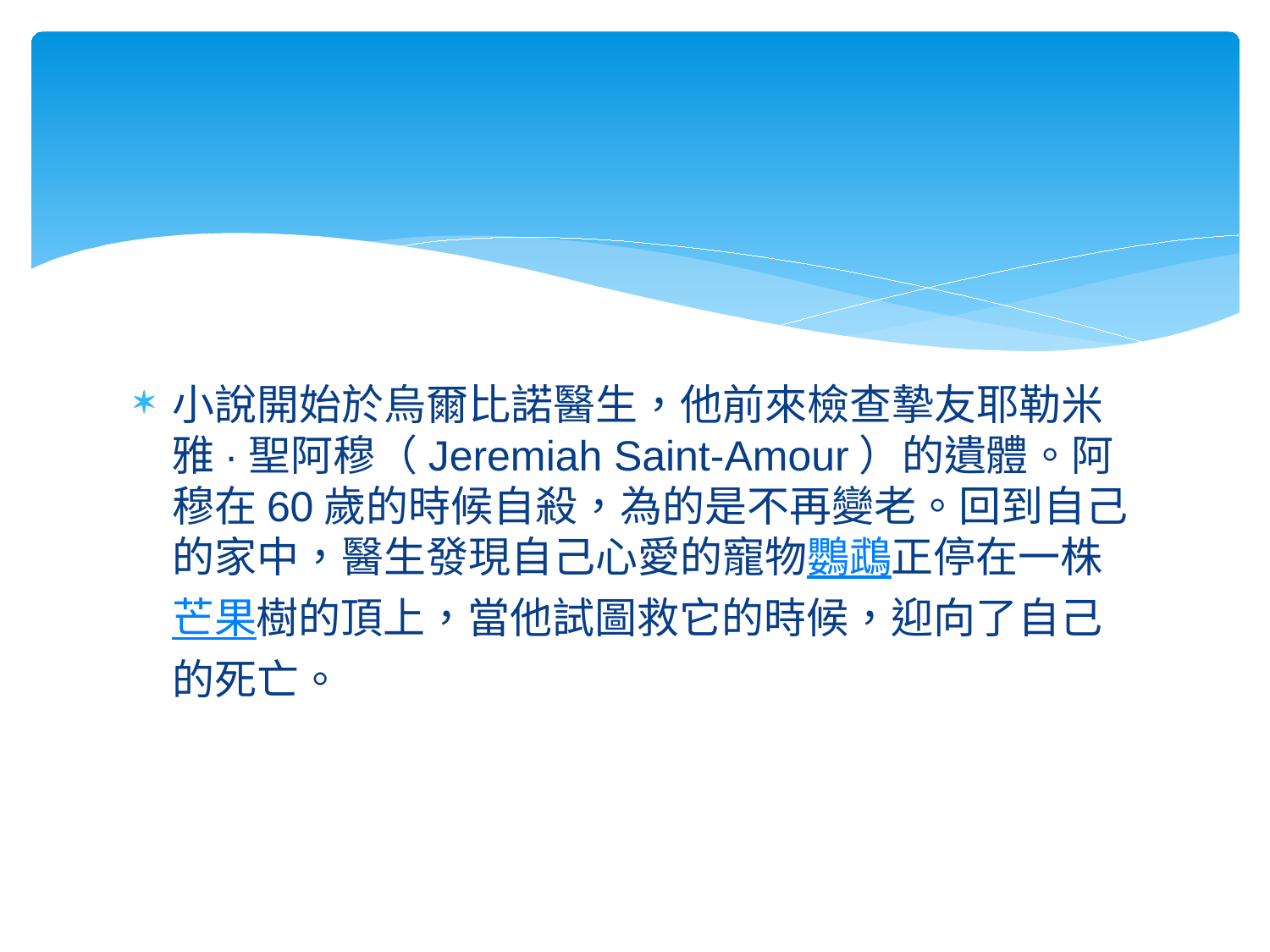

#
小說開始於烏爾比諾醫生，他前來檢查摯友耶勒米雅·聖阿穆（Jeremiah Saint-Amour）的遺體。阿穆在60歲的時候自殺，為的是不再變老。回到自己的家中，醫生發現自己心愛的寵物鸚鵡正停在一株芒果樹的頂上，當他試圖救它的時候，迎向了自己的死亡。